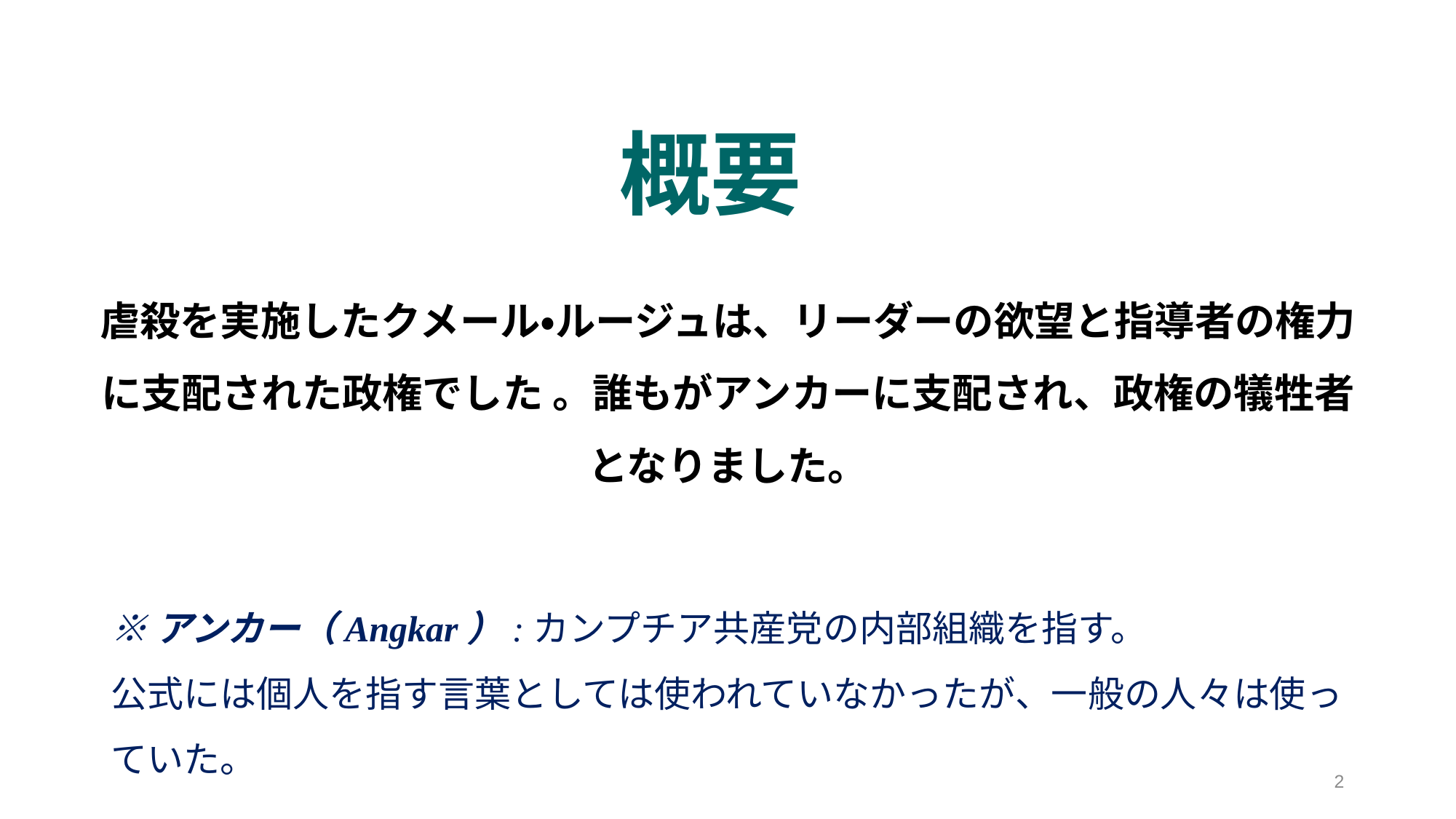

# 概要
虐殺を実施したクメール・ルージュは、リーダーの欲望と指導者の権力に支配された政権でした 。誰もがアンカーに支配され、政権の犠牲者となりました。

※アンカー（Angkar）:カンプチア共産党の内部組織を指す。
公式には個人を指す言葉としては使われていなかったが、一般の人々は使っていた。
2